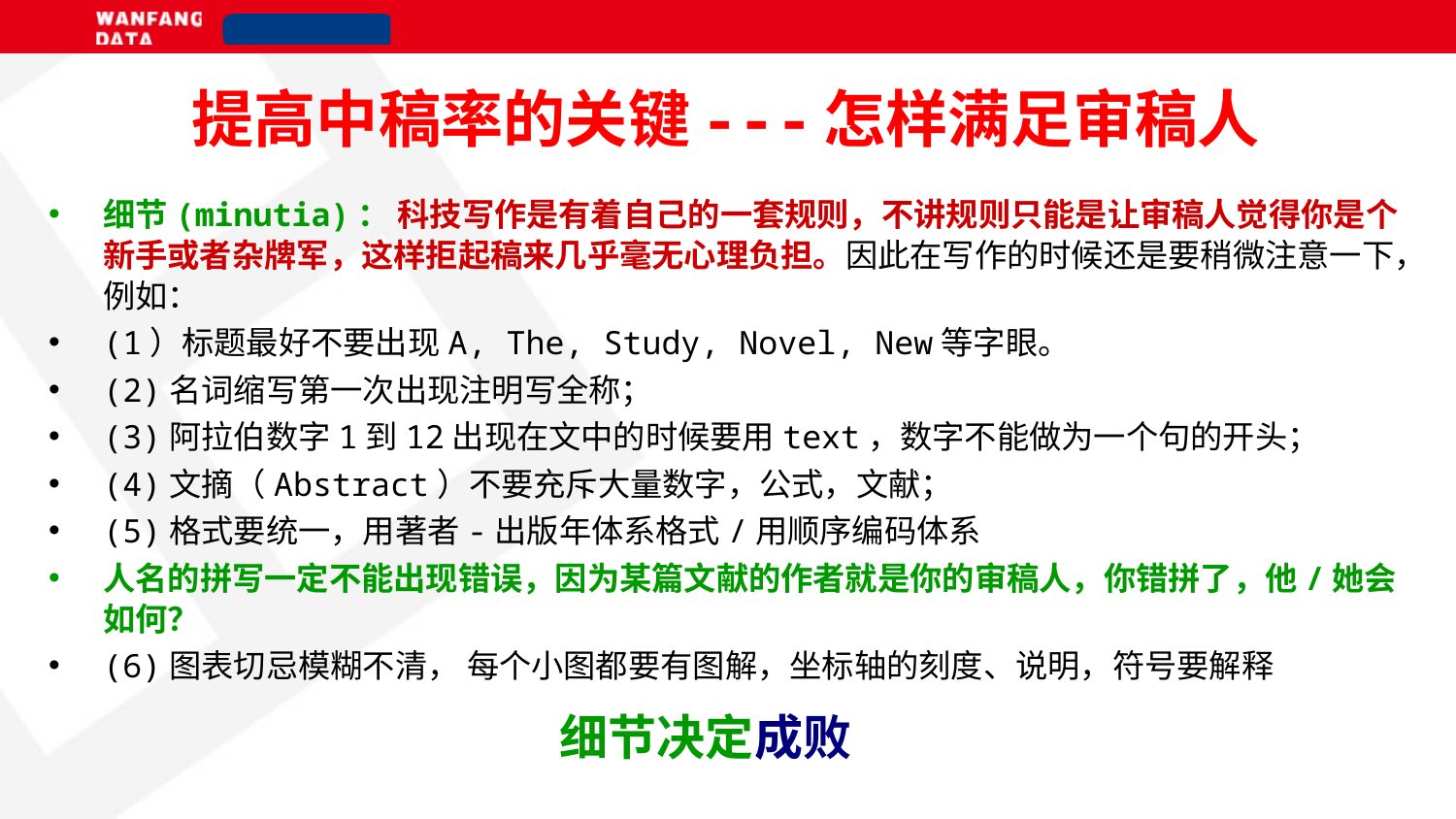

# 提高中稿率的关键---怎样满足审稿人
细节(minutia)： 科技写作是有着自己的一套规则，不讲规则只能是让审稿人觉得你是个新手或者杂牌军，这样拒起稿来几乎毫无心理负担。因此在写作的时候还是要稍微注意一下，例如：
(1）标题最好不要出现A, The, Study, Novel, New等字眼。
(2)名词缩写第一次出现注明写全称；
(3)阿拉伯数字1到12出现在文中的时候要用text，数字不能做为一个句的开头；
(4)文摘（Abstract）不要充斥大量数字，公式，文献；
(5)格式要统一，用著者-出版年体系格式/用顺序编码体系
人名的拼写一定不能出现错误，因为某篇文献的作者就是你的审稿人，你错拼了，他/她会如何？
(6)图表切忌模糊不清， 每个小图都要有图解，坐标轴的刻度、说明，符号要解释

细节决定成败